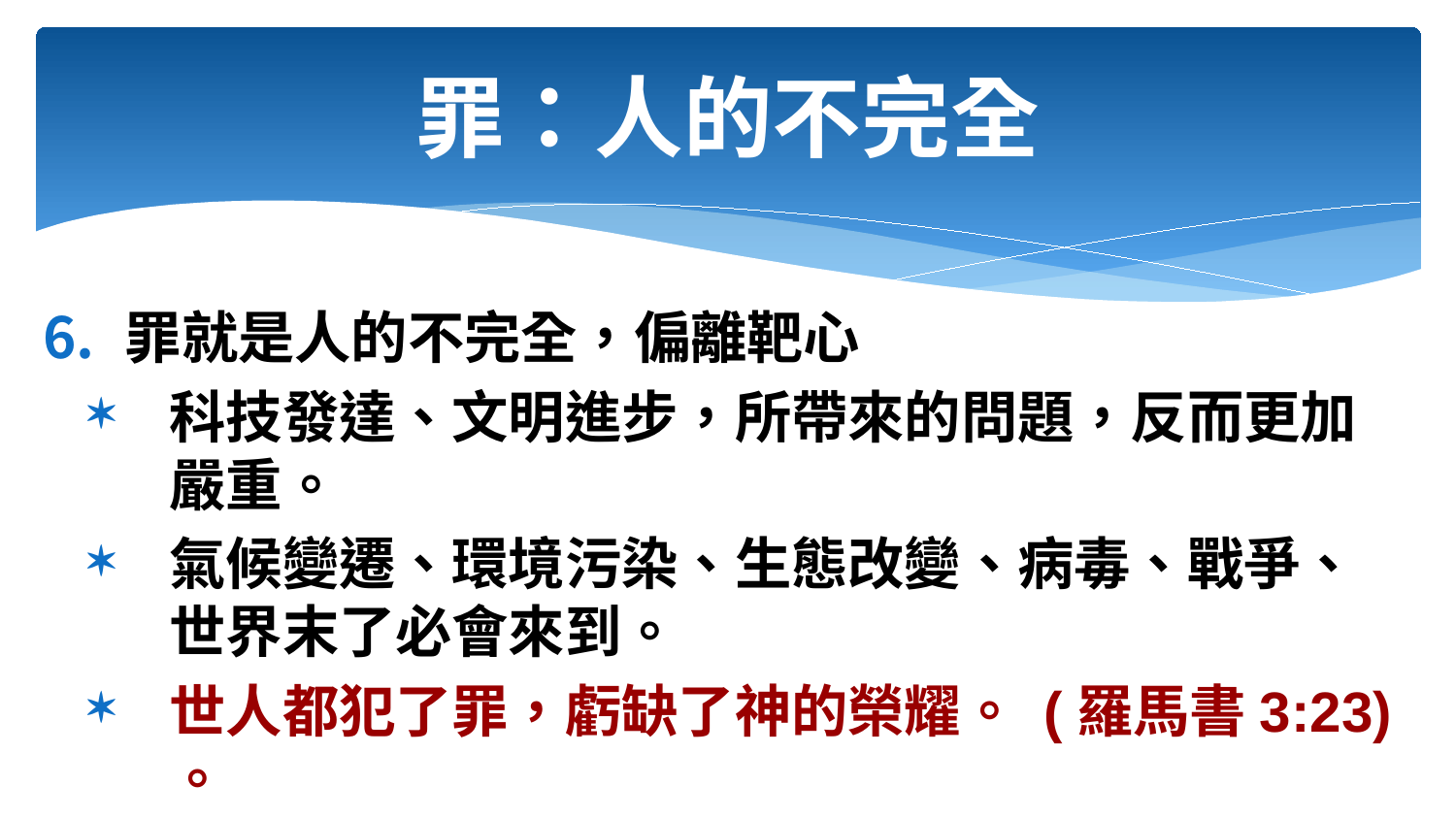

# 罪：人的不完全
罪就是人的不完全，偏離靶心
科技發達、文明進步，所帶來的問題，反而更加嚴重。
氣候變遷、環境污染、生態改變、病毒、戰爭、世界末了必會來到。
世人都犯了罪，虧缺了神的榮耀。 (羅馬書3:23) 。